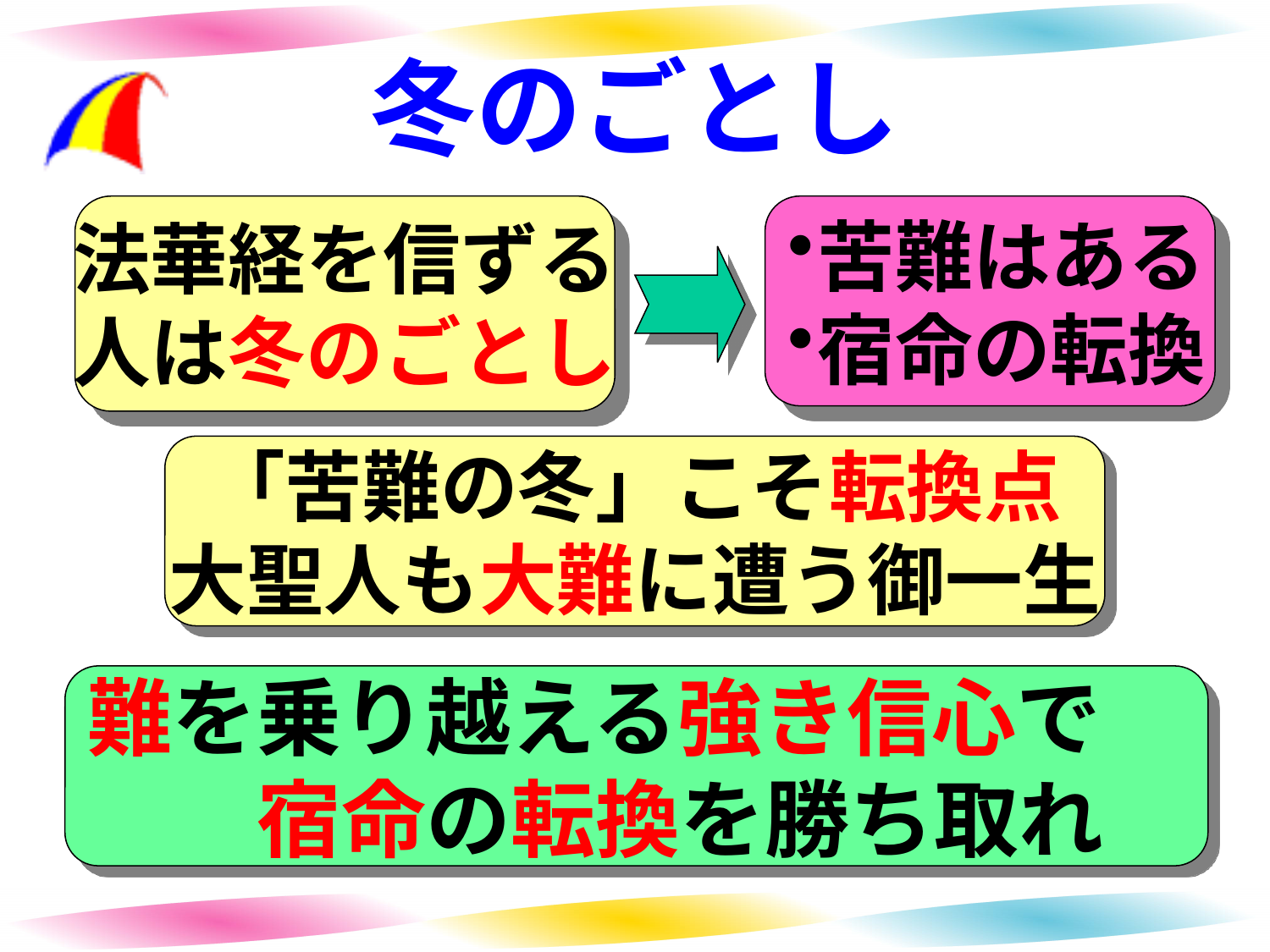

# 冬のごとし
法華経を信ずる
人は冬のごとし
苦難はある
宿命の転換

「苦難の冬」こそ転換点
大聖人も大難に遭う御一生
難を乗り越える強き信心で
　　宿命の転換を勝ち取れ